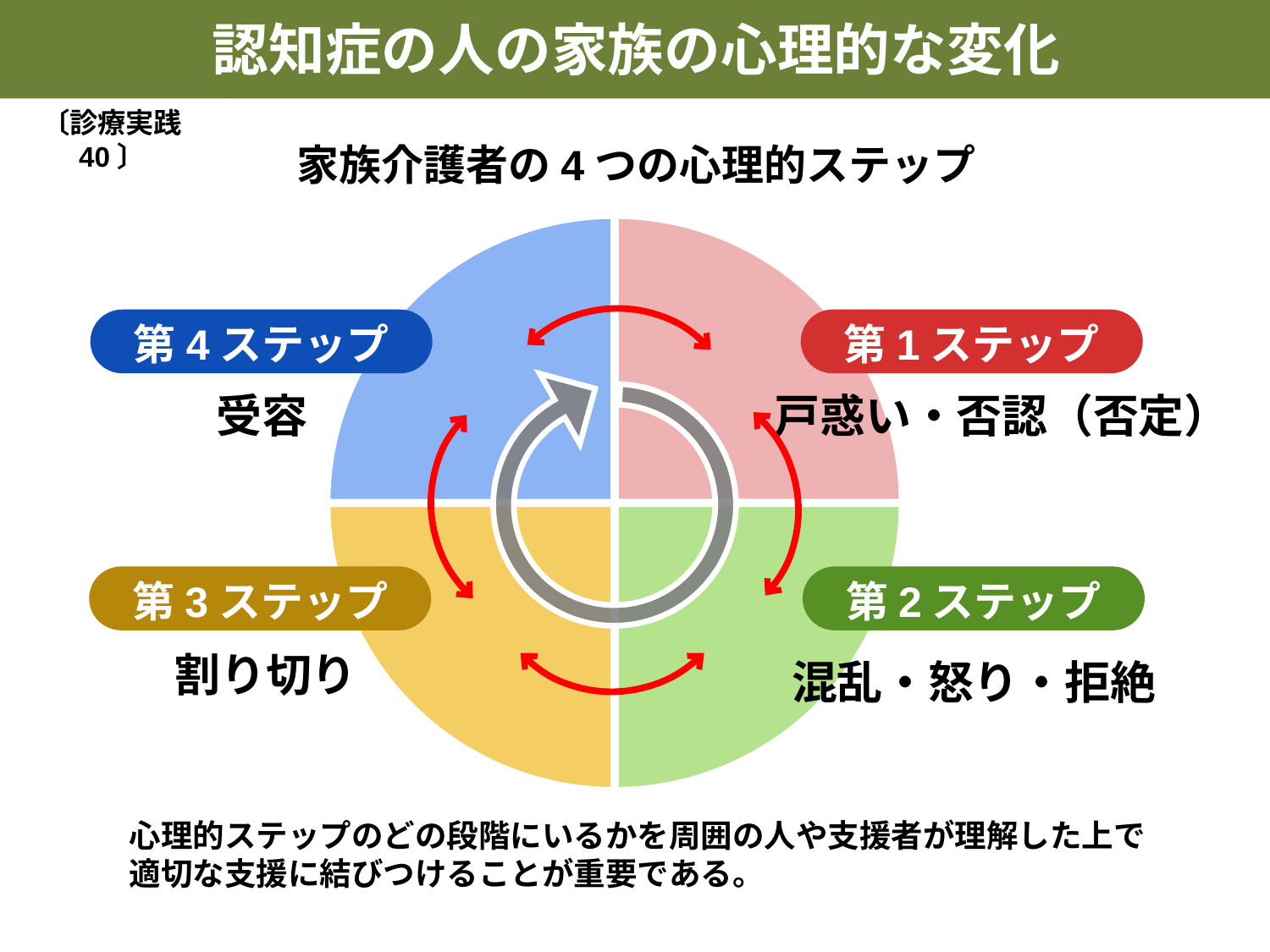

認知症の人の家族の心理的な変化
〔診療実践 40〕
家族介護者の4つの心理的ステップ

### Chart

| Category |  |
|---|---|
第4ステップ
第1ステップ

受容
戸惑い・否認（否定）

第3ステップ
第2ステップ
割り切り
混乱・怒り・拒絶
心理的ステップのどの段階にいるかを周囲の人や支援者が理解した上で
適切な支援に結びつけることが重要である。